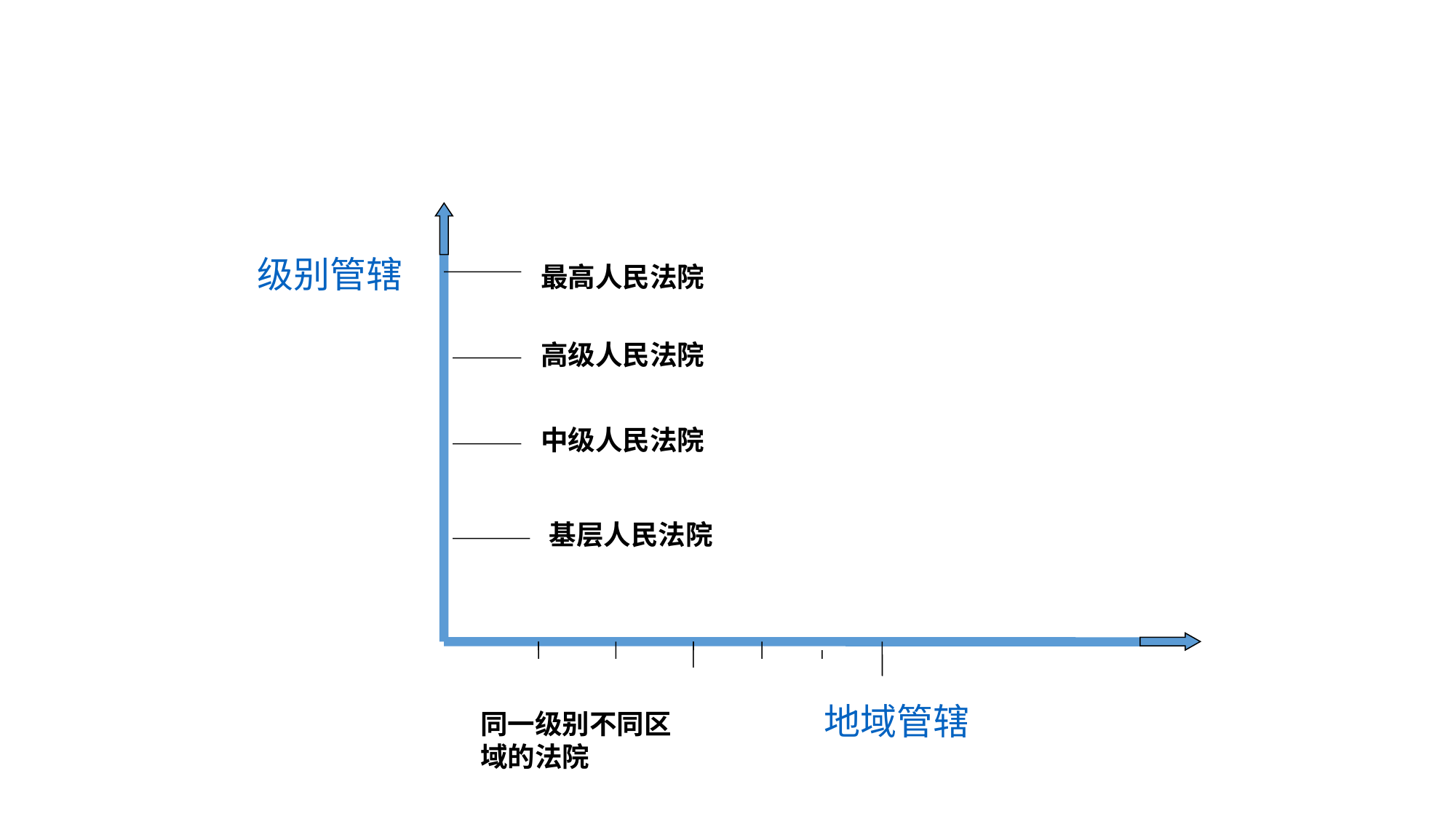

级别管辖

最高人民法院

高级人民法院

中级人民法院

基层人民法院

地域管辖
同一级别不同区域的法院